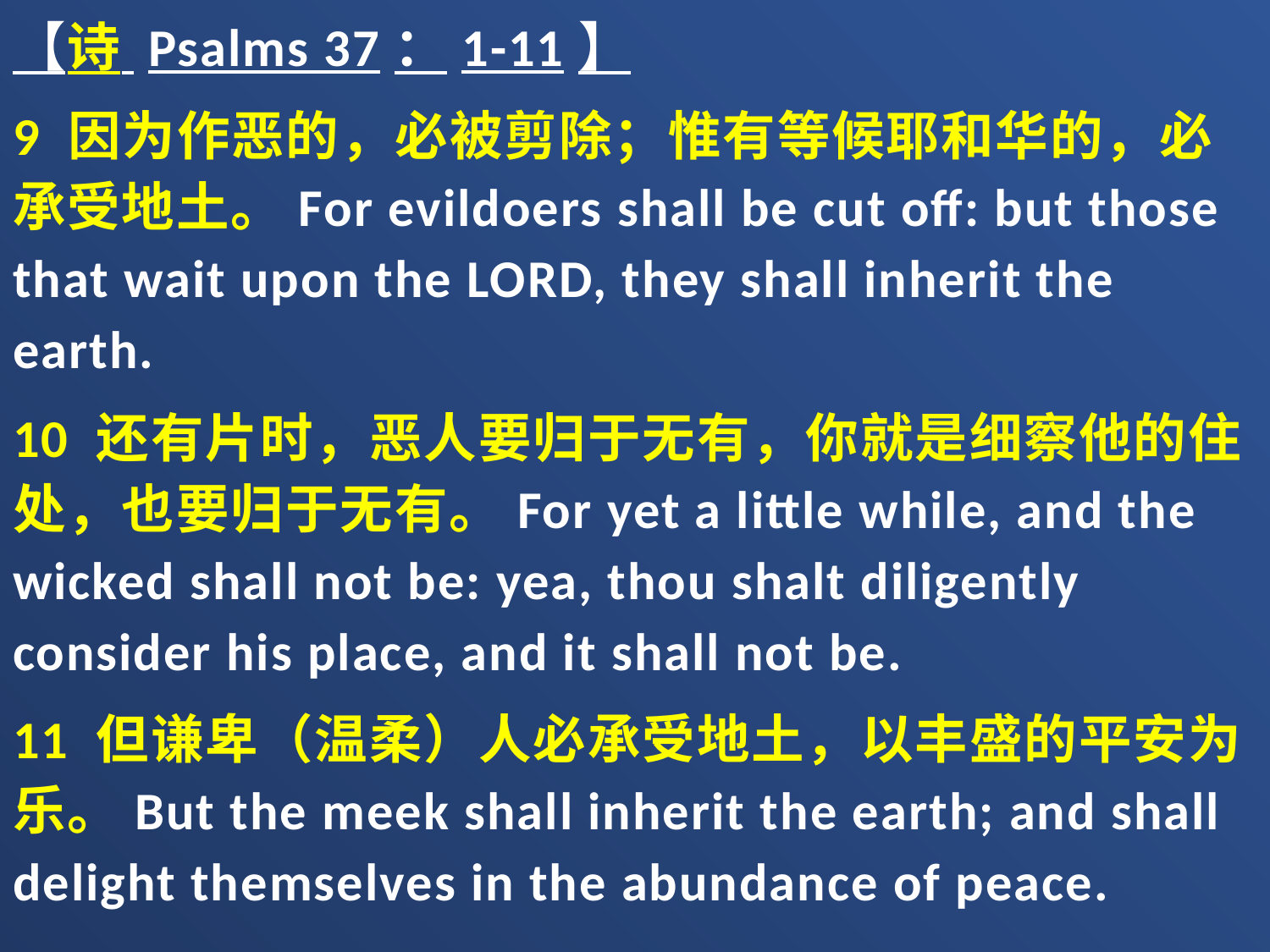

【诗 Psalms 37：1-11】
9 因为作恶的，必被剪除；惟有等候耶和华的，必承受地土。For evildoers shall be cut off: but those that wait upon the LORD, they shall inherit the earth.
10 还有片时，恶人要归于无有，你就是细察他的住处，也要归于无有。For yet a little while, and the wicked shall not be: yea, thou shalt diligently consider his place, and it shall not be.
11 但谦卑（温柔）人必承受地土，以丰盛的平安为乐。But the meek shall inherit the earth; and shall delight themselves in the abundance of peace.